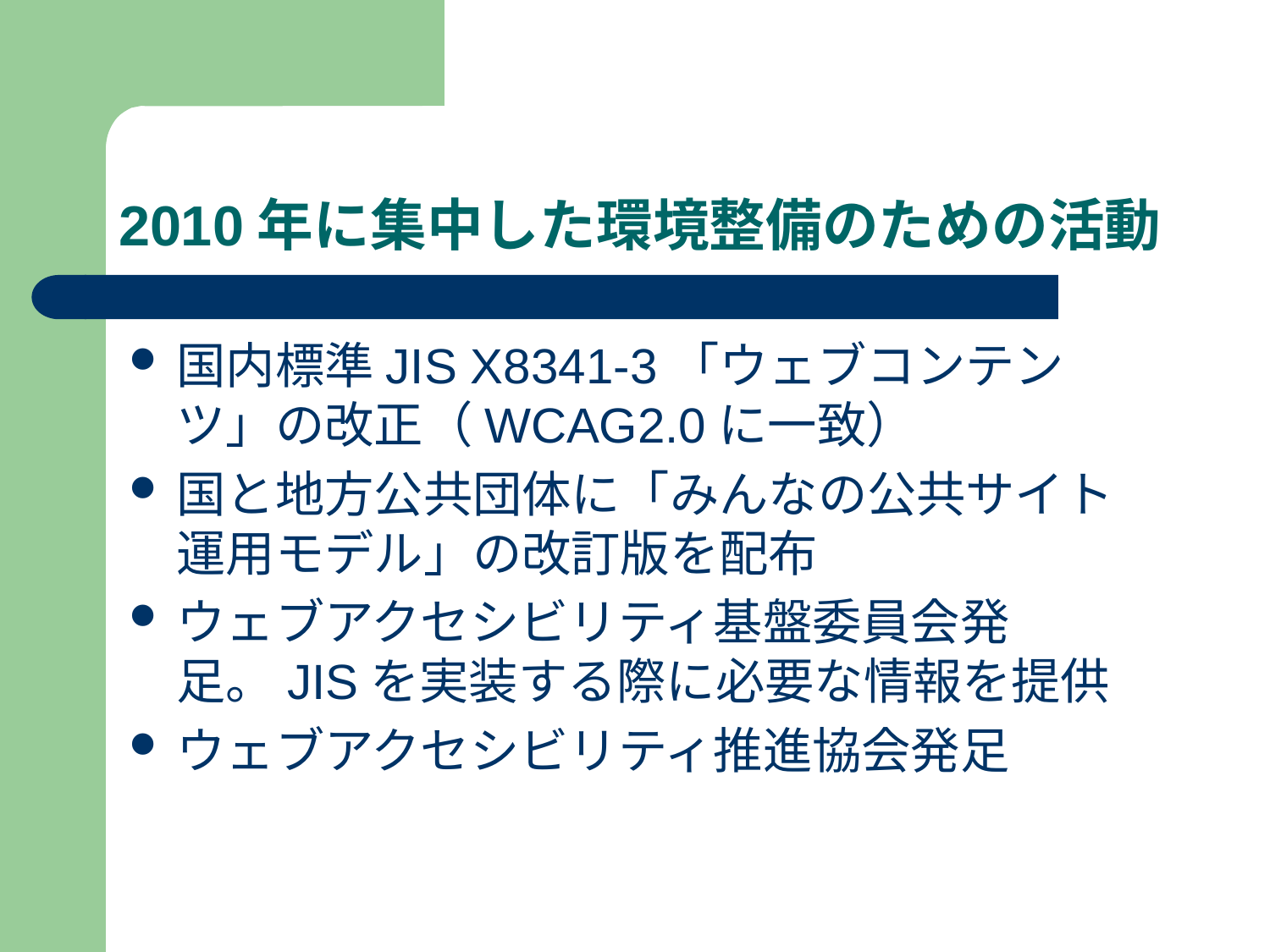

# 2010年に集中した環境整備のための活動
国内標準JIS X8341-3「ウェブコンテンツ」の改正（WCAG2.0に一致）
国と地方公共団体に「みんなの公共サイト運用モデル」の改訂版を配布
ウェブアクセシビリティ基盤委員会発足。JISを実装する際に必要な情報を提供
ウェブアクセシビリティ推進協会発足